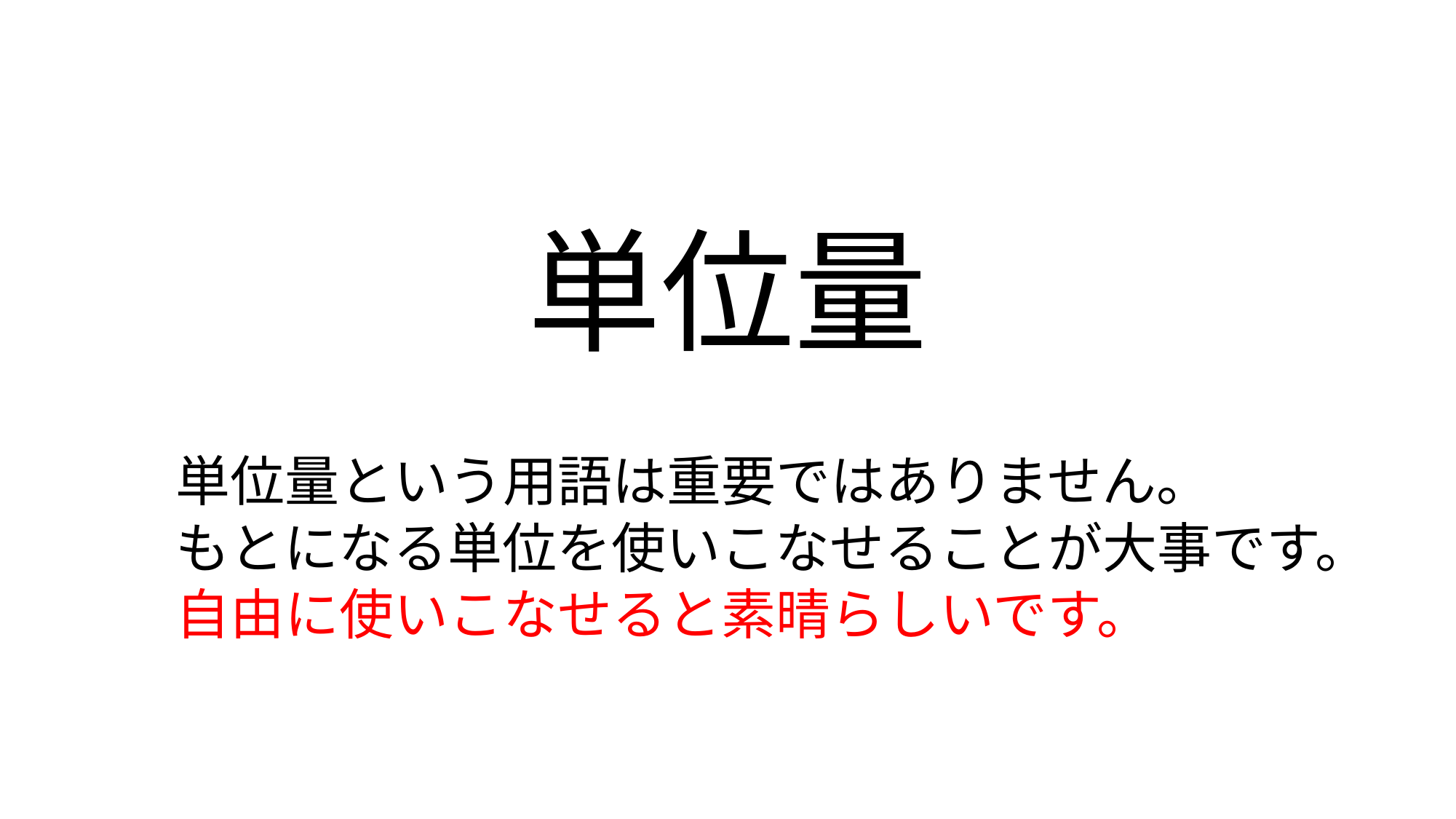

# 単位量

単位量という用語は重要ではありません。
もとになる単位を使いこなせることが大事です。
自由に使いこなせると素晴らしいです。